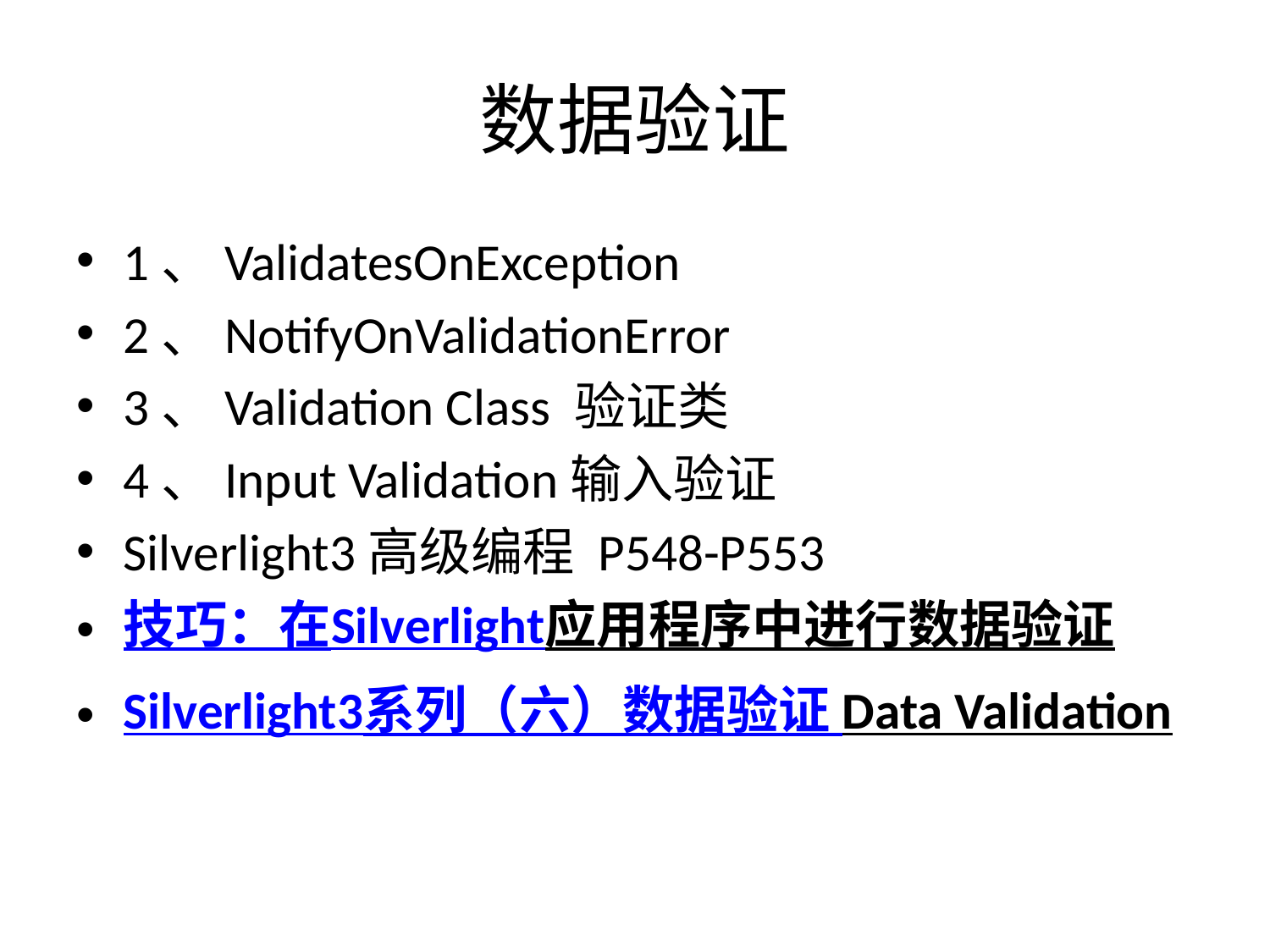

# 数据验证
1、ValidatesOnException
2、NotifyOnValidationError
3、Validation Class 验证类
4、Input Validation输入验证
Silverlight3高级编程 P548-P553
技巧：在Silverlight应用程序中进行数据验证
Silverlight3系列（六）数据验证 Data Validation